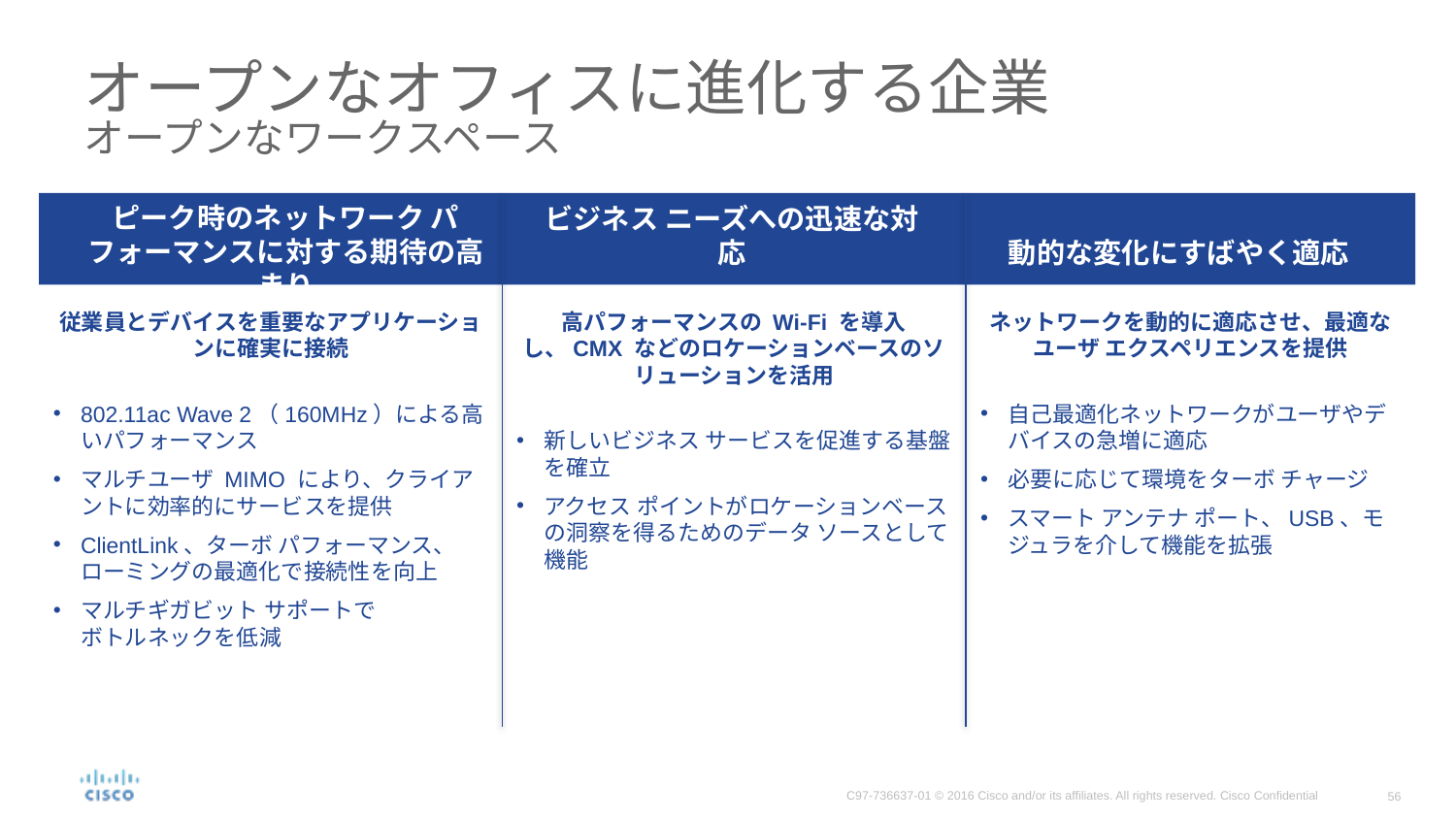

# オープンなオフィスに進化する企業 オープンなワークスペース

ピーク時のネットワーク パフォーマンスに対する期待の高まり
ビジネス ニーズへの迅速な対応
動的な変化にすばやく適応
従業員とデバイスを重要なアプリケーションに確実に接続

802.11ac Wave 2（160MHz）による高いパフォーマンス
マルチユーザ MIMO により、クライアントに効率的にサービスを提供
ClientLink、ターボ パフォーマンス、ローミングの最適化で接続性を向上
マルチギガビット サポートで
ボトルネックを低減

高パフォーマンスの Wi-Fi を導入し、CMX などのロケーションベースのソリューションを活用

新しいビジネス サービスを促進する基盤を確立
アクセス ポイントがロケーションベースの洞察を得るためのデータ ソースとして機能
ネットワークを動的に適応させ、最適なユーザ エクスペリエンスを提供

自己最適化ネットワークがユーザやデバイスの急増に適応
必要に応じて環境をターボ チャージ
スマート アンテナ ポート、USB、モジュラを介して機能を拡張